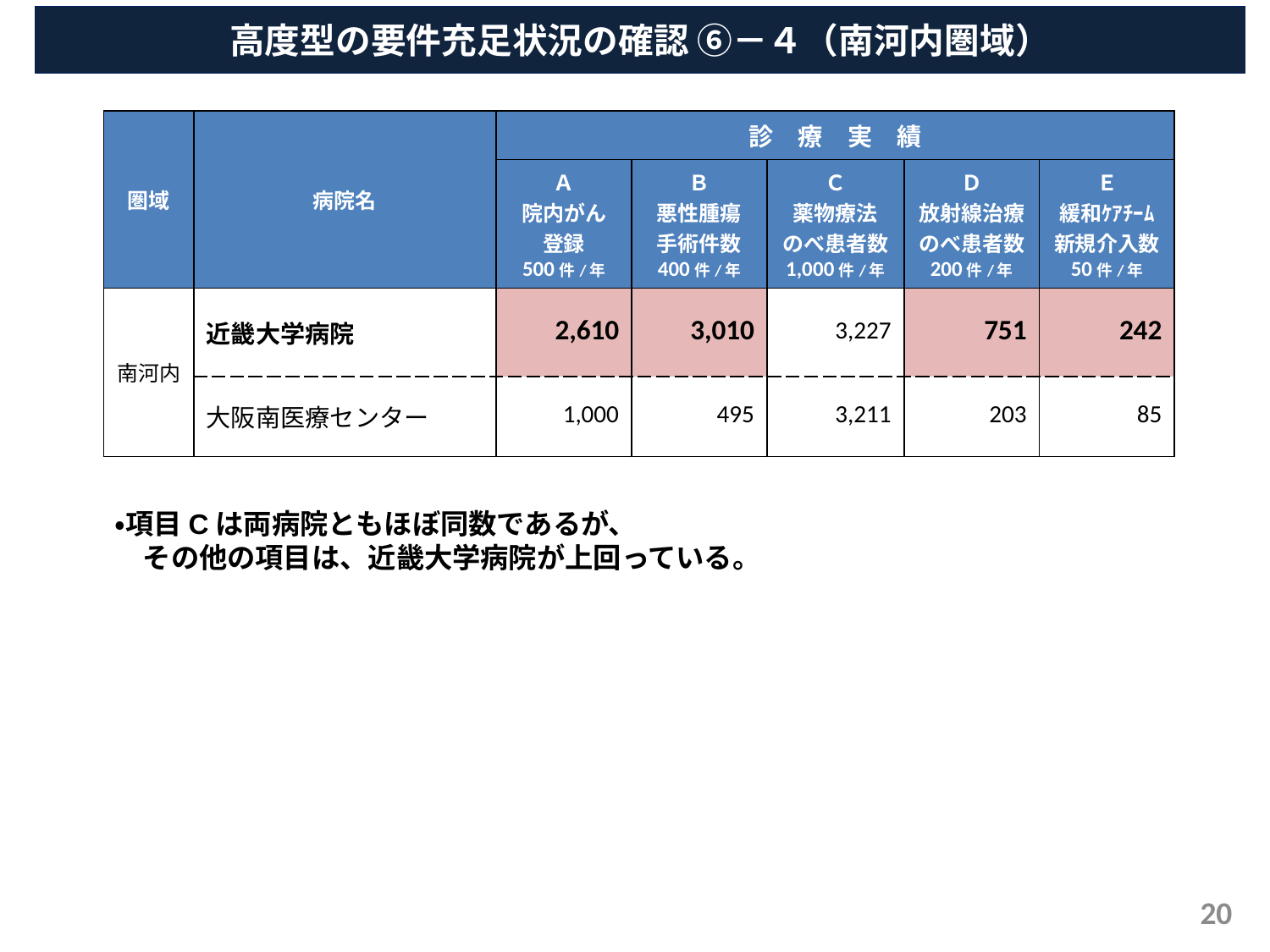

高度型の要件充足状況の確認 ⑥－４（南河内圏域）
| 圏域 | 病院名 | 診　療　実　績 |  |  |  |  |
| --- | --- | --- | --- | --- | --- | --- |
|  |  | Ａ 院内がん 登録 500件/年 | Ｂ 悪性腫瘍 手術件数 400件/年 | Ｃ 薬物療法 のべ患者数 1,000件/年 | Ｄ 放射線治療のべ患者数 200件/年 | Ｅ 緩和ｹｱﾁｰﾑ新規介入数 50件/年 |
| 南河内 | 近畿大学病院 | 2,610 | 3,010 | 3,227 | 751 | 242 |
|  | 大阪南医療センター | 1,000 | 495 | 3,211 | 203 | 85 |
・項目Cは両病院ともほぼ同数であるが、
　その他の項目は、近畿大学病院が上回っている。
20